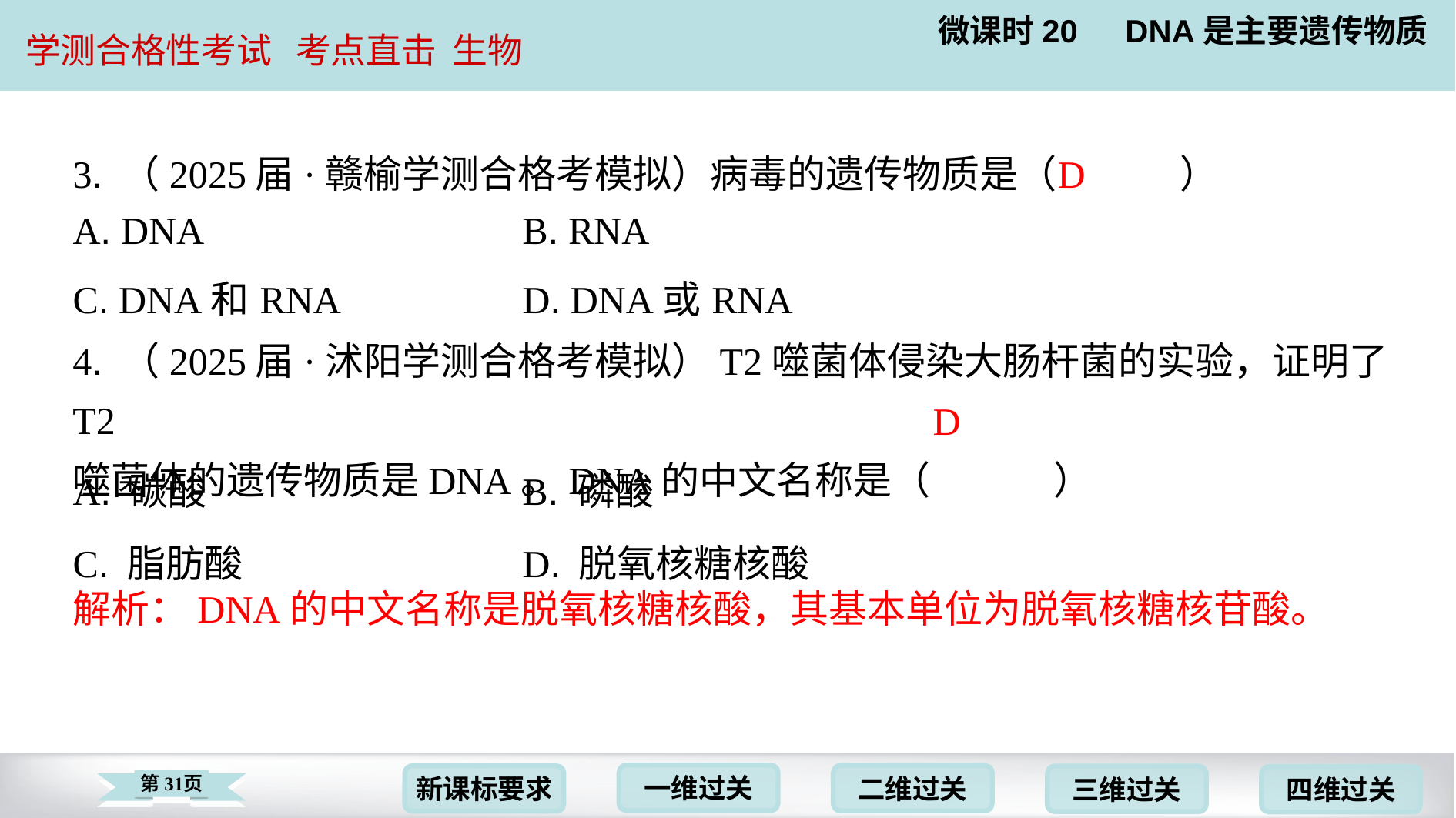

D
3. （2025届·赣榆学测合格考模拟）病毒的遗传物质是（　D　）
| A. DNA | B. RNA |
| --- | --- |
| C. DNA和RNA | D. DNA或RNA |
4. （2025届·沭阳学测合格考模拟）T2噬菌体侵染大肠杆菌的实验，证明了T2
噬菌体的遗传物质是DNA。DNA的中文名称是（　D　）
D
| A. 碳酸 | B. 磷酸 |
| --- | --- |
| C. 脂肪酸 | D. 脱氧核糖核酸 |
解析：DNA的中文名称是脱氧核糖核酸，其基本单位为脱氧核糖核苷酸。